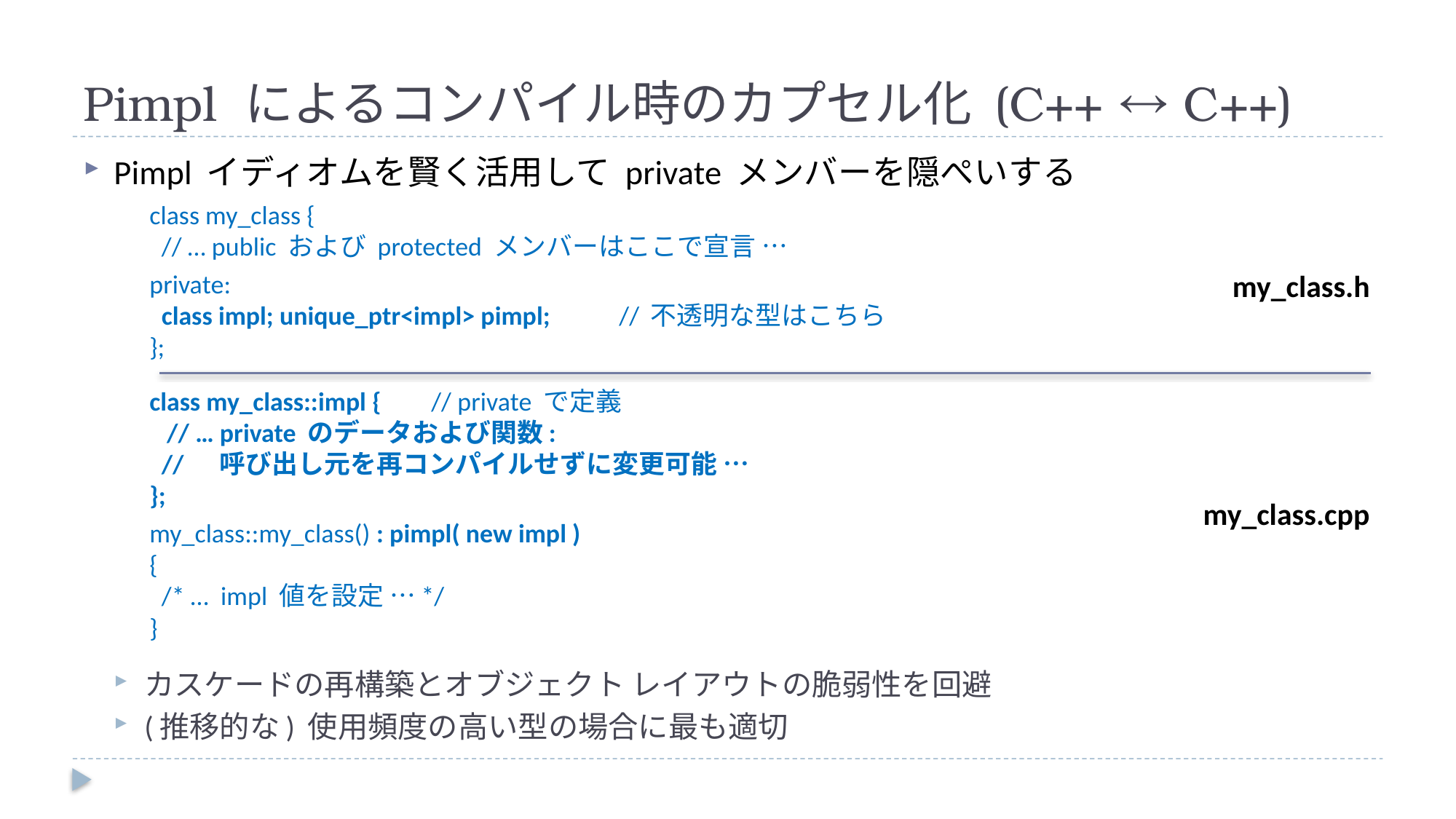

# Pimpl によるコンパイル時のカプセル化 (C++ ↔ C++)
Pimpl イディオムを賢く活用して private メンバーを隠ぺいする
class my_class {
  // … public および protected メンバーはここで宣言 …
private:
  class impl; unique_ptr<impl> pimpl;	// 不透明な型はこちら
};
class my_class::impl {			// private で定義
  // … private のデータおよび関数:
  //     呼び出し元を再コンパイルせずに変更可能 …
};
my_class::my_class() : pimpl( new impl )
{
  /* …  impl 値を設定 …*/
}
カスケードの再構築とオブジェクト レイアウトの脆弱性を回避
(推移的な) 使用頻度の高い型の場合に最も適切
my_class.h
my_class.cpp